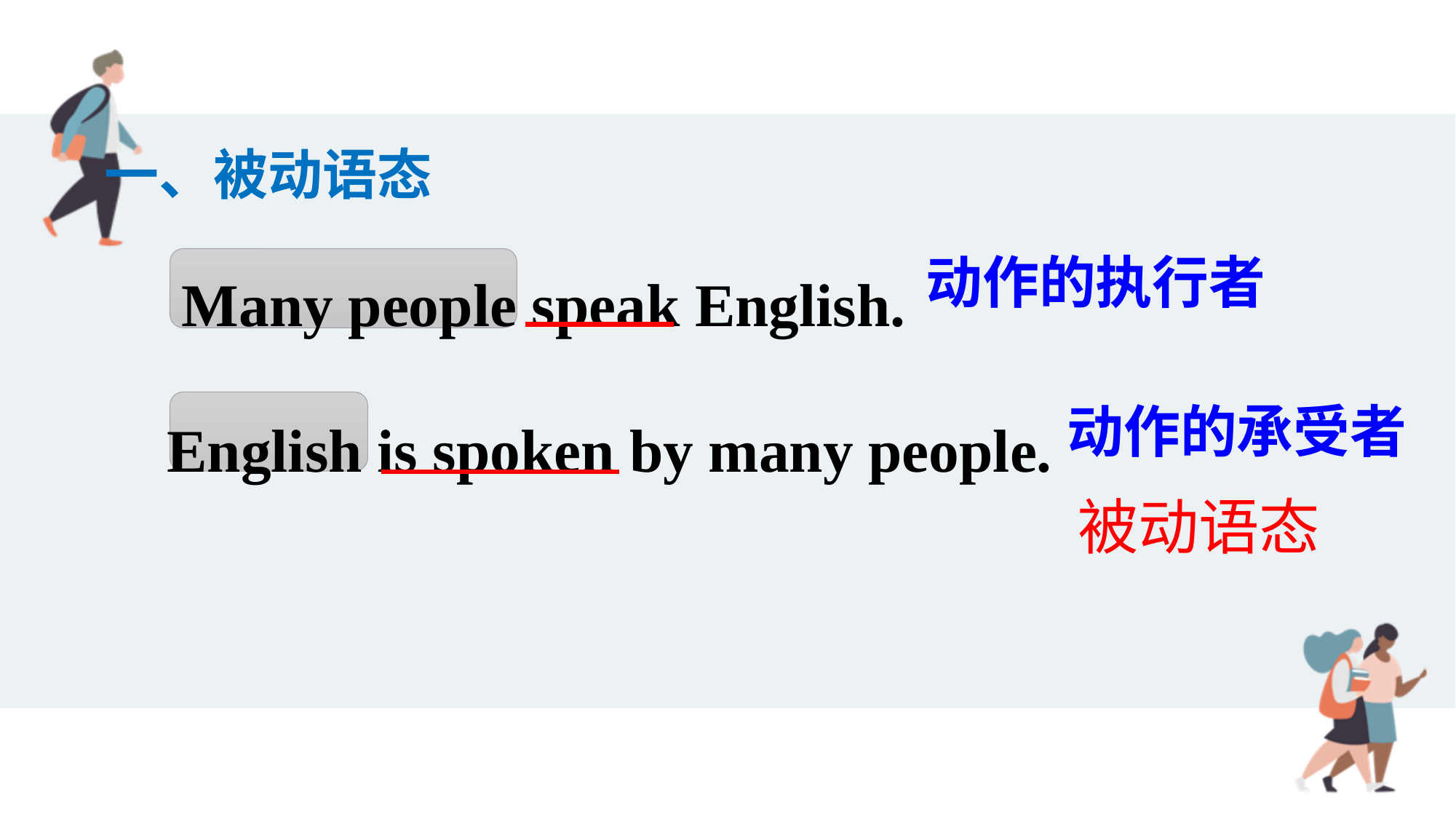

一、被动语态
       Many people speak English.
      English is spoken by many people.
动作的执行者

动作的承受者

被动语态